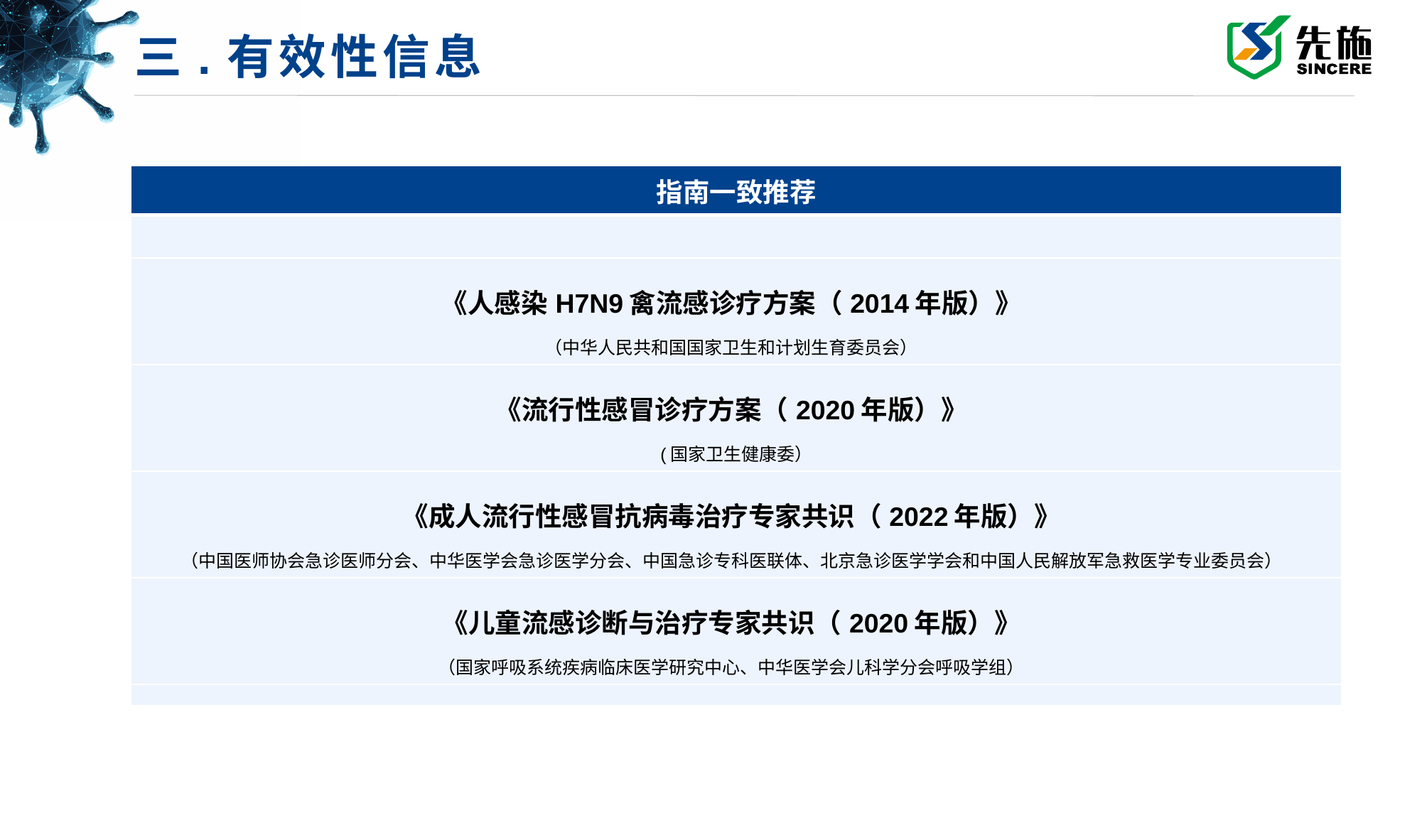

三.有效性信息
| 指南一致推荐 |
| --- |
|  |
| 《人感染H7N9禽流感诊疗方案（2014年版）》 （中华人民共和国国家卫生和计划生育委员会） |
| --- |
| 《流行性感冒诊疗方案（2020年版）》 (国家卫生健康委） |
| 《成人流行性感冒抗病毒治疗专家共识（2022年版）》 （中国医师协会急诊医师分会、中华医学会急诊医学分会、中国急诊专科医联体、北京急诊医学学会和中国人民解放军急救医学专业委员会） |
| 《儿童流感诊断与治疗专家共识（2020年版）》 （国家呼吸系统疾病临床医学研究中心、中华医学会儿科学分会呼吸学组） |